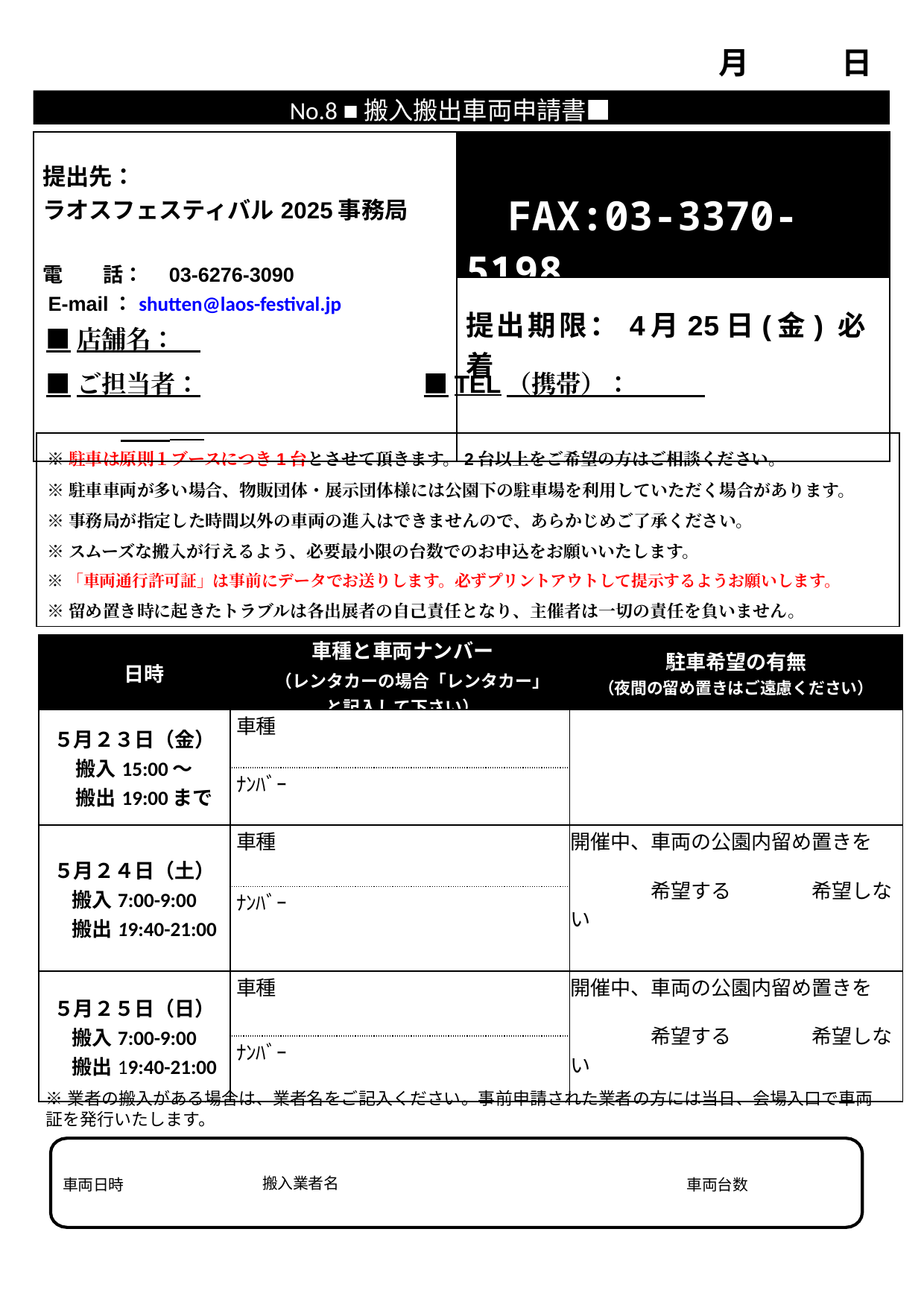

月　　　日
No.8 ■搬入搬出車両申請書■
| 提出先：　 ラオスフェスティバル2025事務局 　　　　　　　　　　　 電　　話：　03-6276-3090 E-mail：shutten@laos-festival.jp | FAX:03-3370-5198 |
| --- | --- |
|  | 提出期限：4月25日(金) 必着 |
■店舗名：
■ご担当者：　　　　　　　　　■TEL（携帯）：
※駐車は原則１ブースにつき1台とさせて頂きます。2台以上をご希望の方はご相談ください。
※駐車車両が多い場合、物販団体・展示団体様には公園下の駐車場を利用していただく場合があります。
※事務局が指定した時間以外の車両の進入はできませんので、あらかじめご了承ください。
※スムーズな搬入が行えるよう、必要最小限の台数でのお申込をお願いいたします。
※「車両通行許可証」は事前にデータでお送りします。必ずプリントアウトして提示するようお願いします。
※留め置き時に起きたトラブルは各出展者の自己責任となり、主催者は一切の責任を負いません。
| 日時 |  | 車種と車両ナンバー 　（レンタカーの場合「レンタカー」 と記入して下さい） | 駐車希望の有無 （夜間の留め置きはご遠慮ください） |
| --- | --- | --- | --- |
| ５月２３日（金） 搬入15:00～ 　搬出19:00まで |  | 車種 |  |
|  |  | ﾅﾝﾊﾞｰ |  |
| ５月２４日（土） 搬入7:00-9:00 　搬出19:40-21:00 |  | 車種 | 開催中、車両の公園内留め置きを 　　　　希望する　　　　希望しない |
|  |  | ﾅﾝﾊﾞｰ |  |
| ５月２５日（日） 搬入7:00-9:00 　搬出19:40-21:00 |  | 車種 | 開催中、車両の公園内留め置きを 　　　　希望する　　　　希望しない |
|  |  | ﾅﾝﾊﾞｰ |  |
※業者の搬入がある場合は、業者名をご記入ください。事前申請された業者の方には当日、会場入口で車両証を発行いたします。

搬⼊業者名
⾞両⽇時
⾞両台数